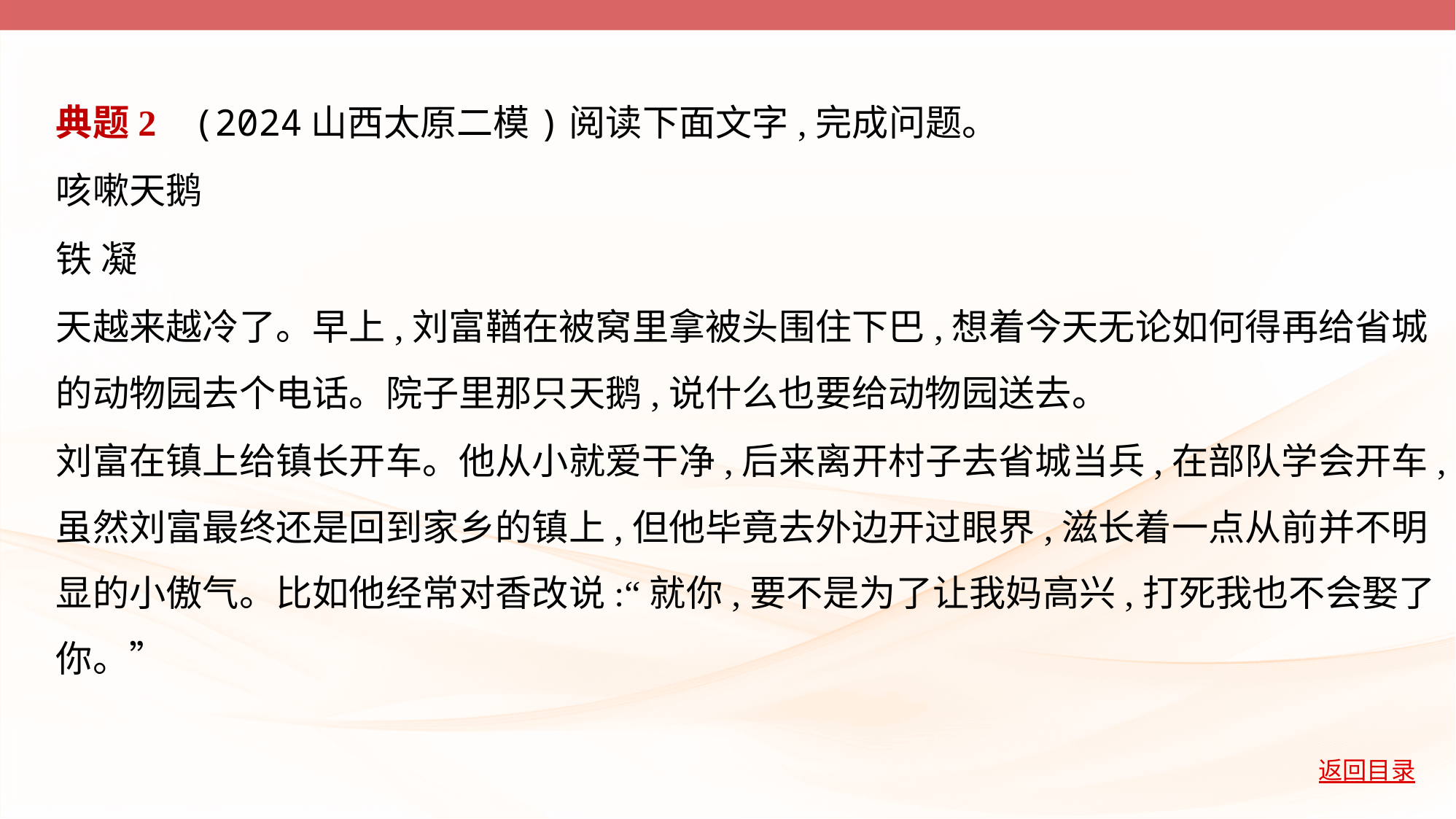

典题2    (2024山西太原二模)阅读下面文字,完成问题。
咳嗽天鹅
铁 凝
天越来越冷了。早上,刘富鞧在被窝里拿被头围住下巴,想着今天无论如何得再给省城
的动物园去个电话。院子里那只天鹅,说什么也要给动物园送去。
刘富在镇上给镇长开车。他从小就爱干净,后来离开村子去省城当兵,在部队学会开车,
虽然刘富最终还是回到家乡的镇上,但他毕竟去外边开过眼界,滋长着一点从前并不明
显的小傲气。比如他经常对香改说:“就你,要不是为了让我妈高兴,打死我也不会娶了
你。”